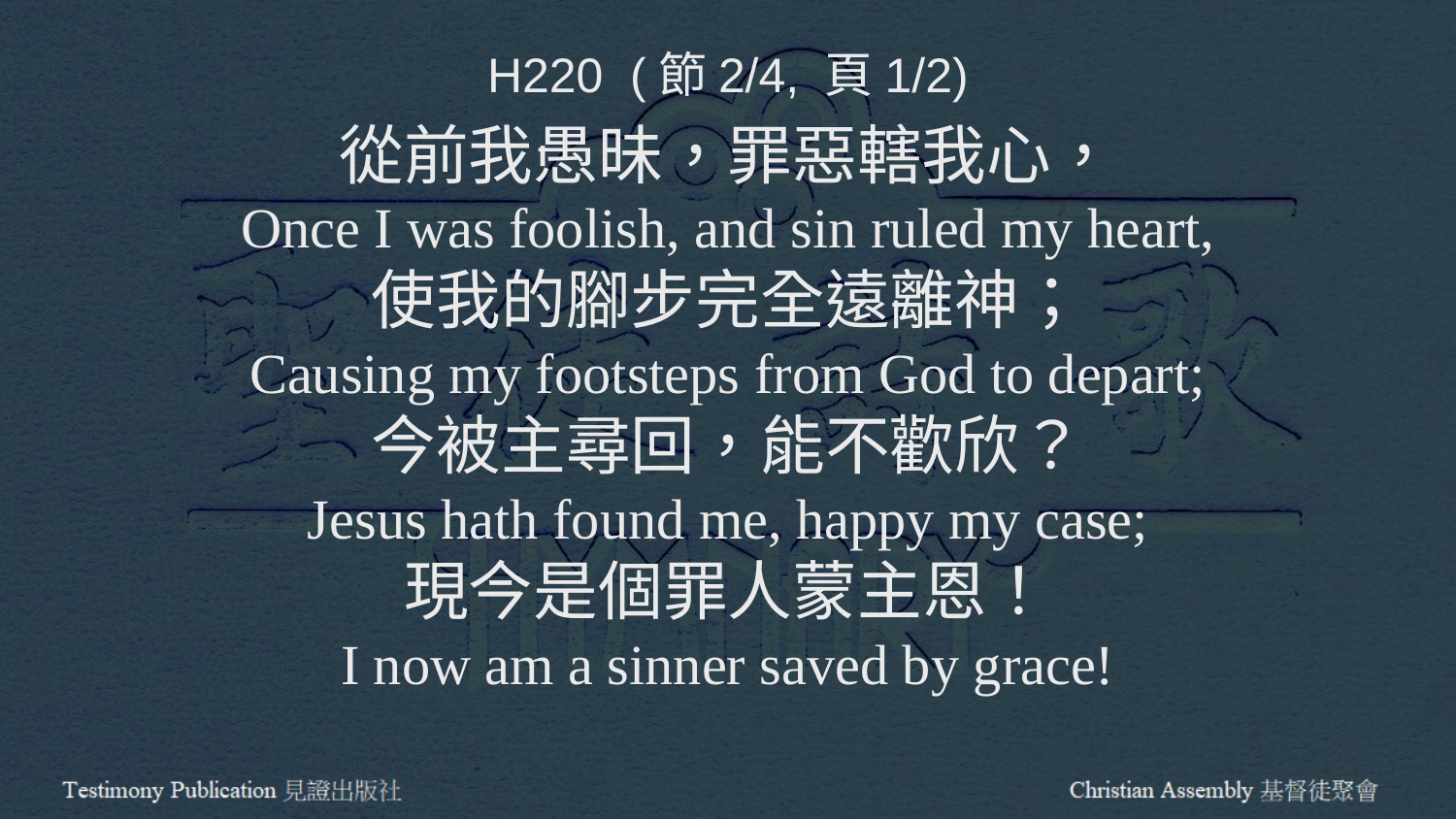

H220  (節2/4, 頁1/2)
從前我愚昧，罪惡轄我心，
Once I was foolish, and sin ruled my heart,
使我的腳步完全遠離神；
Causing my footsteps from God to depart;
今被主尋回，能不歡欣？
Jesus hath found me, happy my case;
現今是個罪人蒙主恩！
I now am a sinner saved by grace!